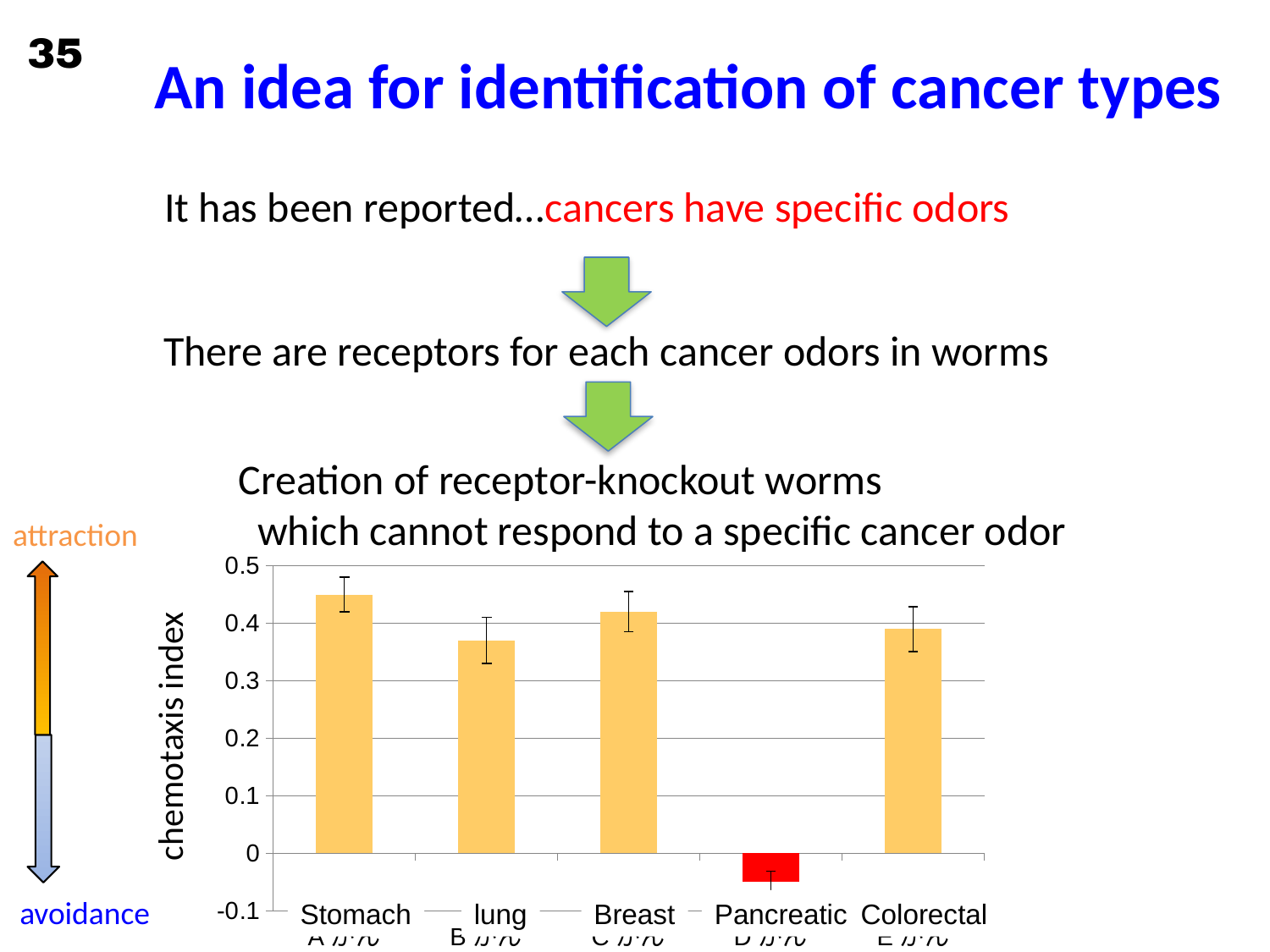

35
An idea for identification of cancer types
It has been reported…cancers have specific odors

There are receptors for each cancer odors in worms

Creation of receptor-knockout worms
  which cannot respond to a specific cancer odor
attraction

### Chart

| Category |  |
|---|---|
| Aがん | 0.45 |
| Bがん | 0.37 |
| Cがん | 0.42 |
| Dがん | -0.05 |
| Eがん | 0.39 |
 chemotaxis index

avoidance
Stomach
lung
Breast
Pancreatic
Colorectal